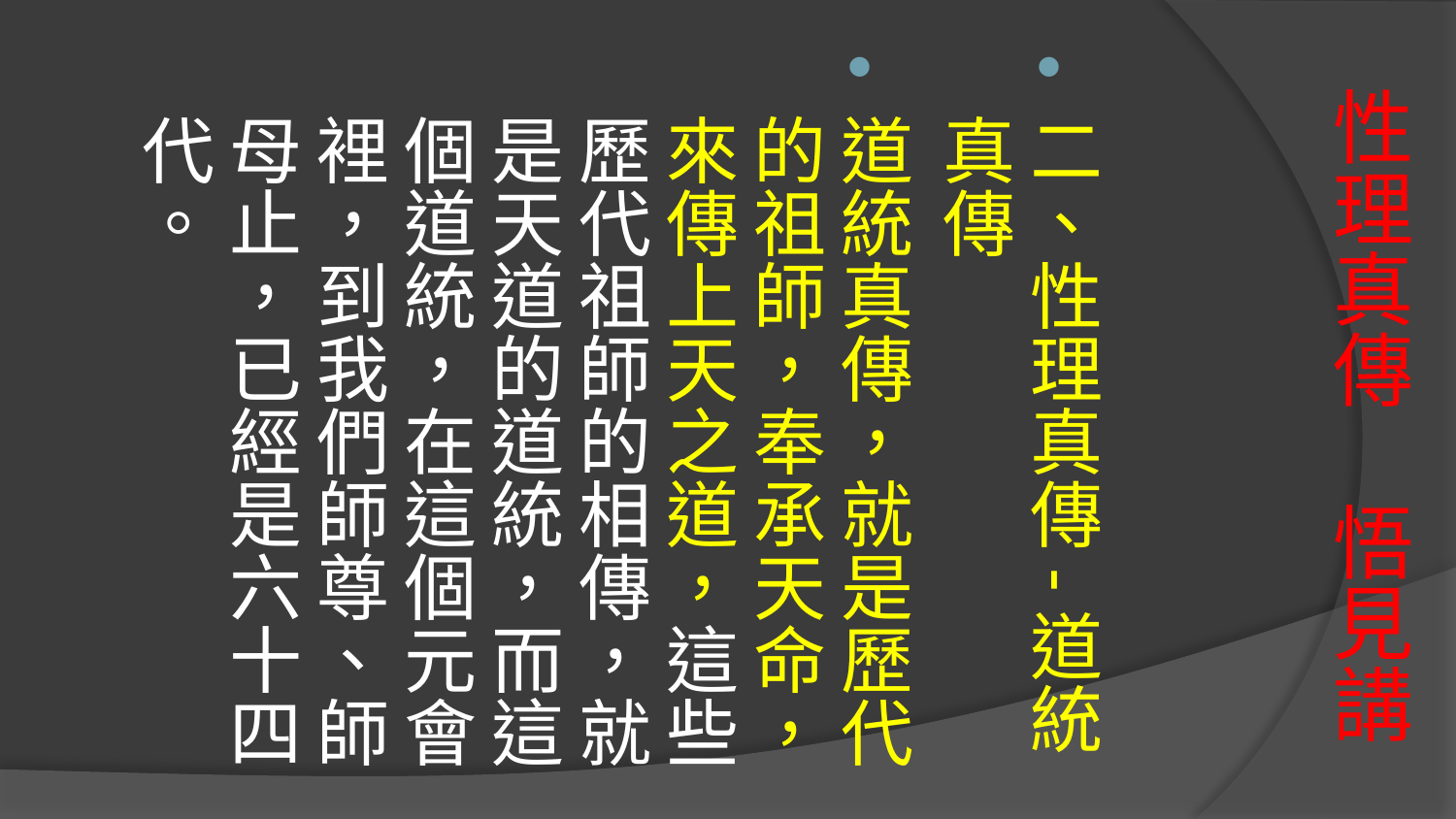

二、性理真傳-道統真傳
道統真傳，就是歷代的祖師，奉承天命，來傳上天之道，這些歷代祖師的相傳，就是天道的道統，而這個道統，在這個元會裡，到我們師尊、師母止，已經是六十四代。

# 性理真傳     悟見講